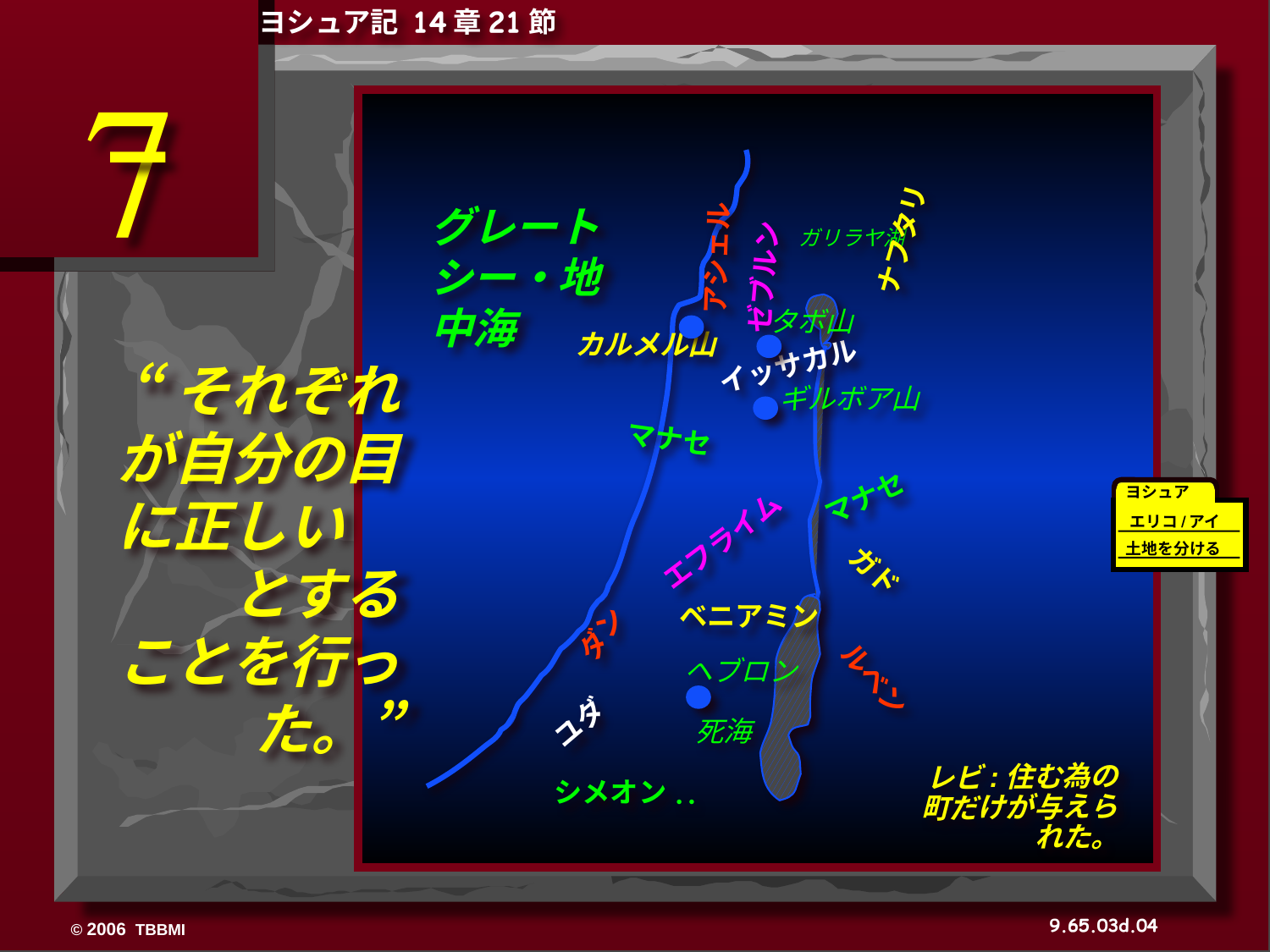

ヨシュア記 14章21節

7

ナフタリ
アシェル
グレートシー・地中海
ゼブルン
ガリラヤ湖

タボ山

カルメル山
イッサカル

“それぞれが自分の目に正しい　　　とすることを行った。”
ギルボア山

マナセ
マナセ
ヨシュア

エリコ/アイ

土地を分ける

エフライム
ダン
ベニアミン
ガド
ヘブロン
ユダ

ルベン
死海
レビ:住む為の町だけが与えられた。
シメオン..

04